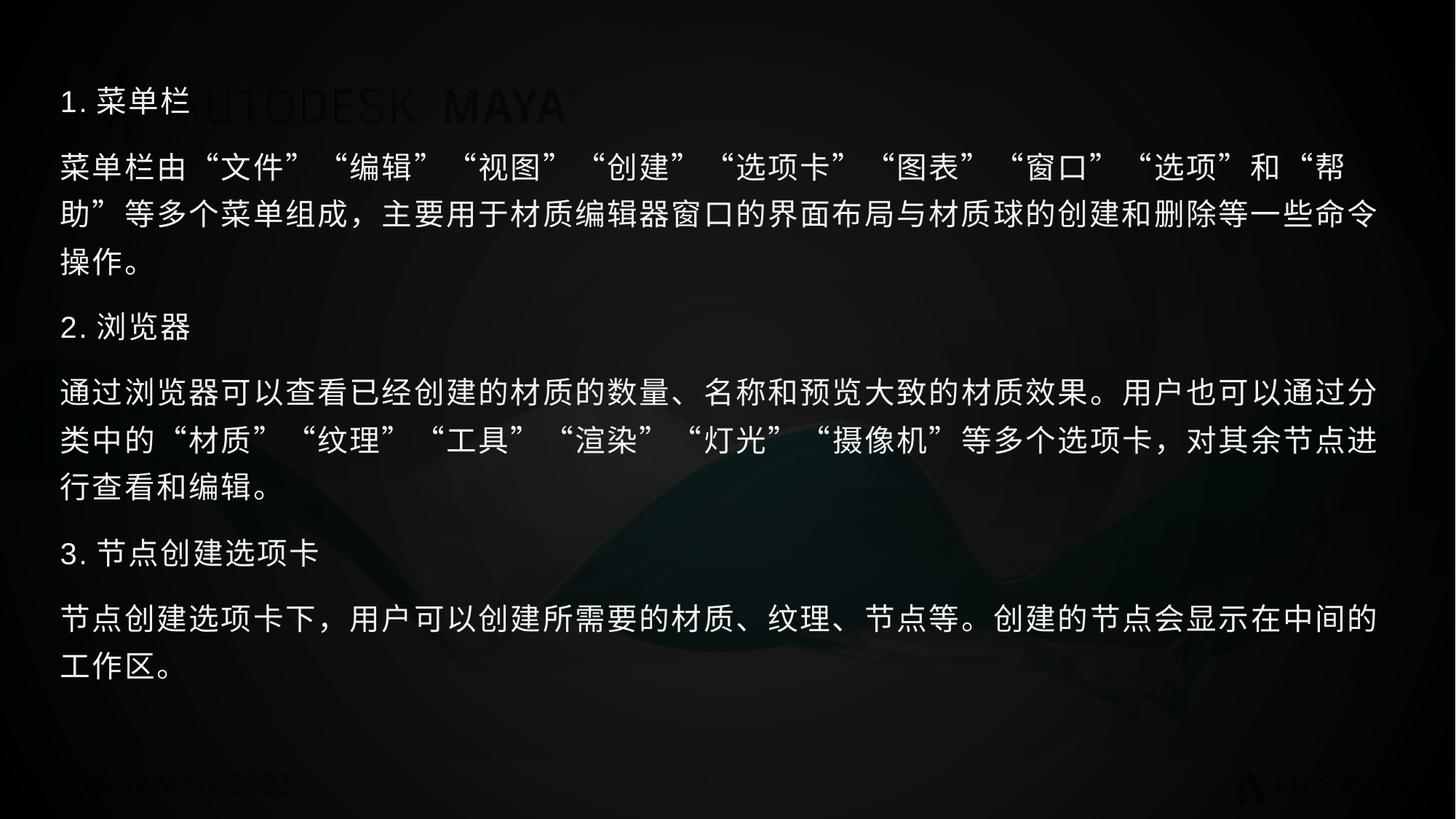

1.菜单栏
菜单栏由“文件”“编辑”“视图”“创建”“选项卡”“图表”“窗口”“选项”和“帮助”等多个菜单组成，主要用于材质编辑器窗口的界面布局与材质球的创建和删除等一些命令操作。
2.浏览器
通过浏览器可以查看已经创建的材质的数量、名称和预览大致的材质效果。用户也可以通过分类中的“材质”“纹理”“工具”“渲染”“灯光”“摄像机”等多个选项卡，对其余节点进行查看和编辑。
3.节点创建选项卡
节点创建选项卡下，用户可以创建所需要的材质、纹理、节点等。创建的节点会显示在中间的工作区。